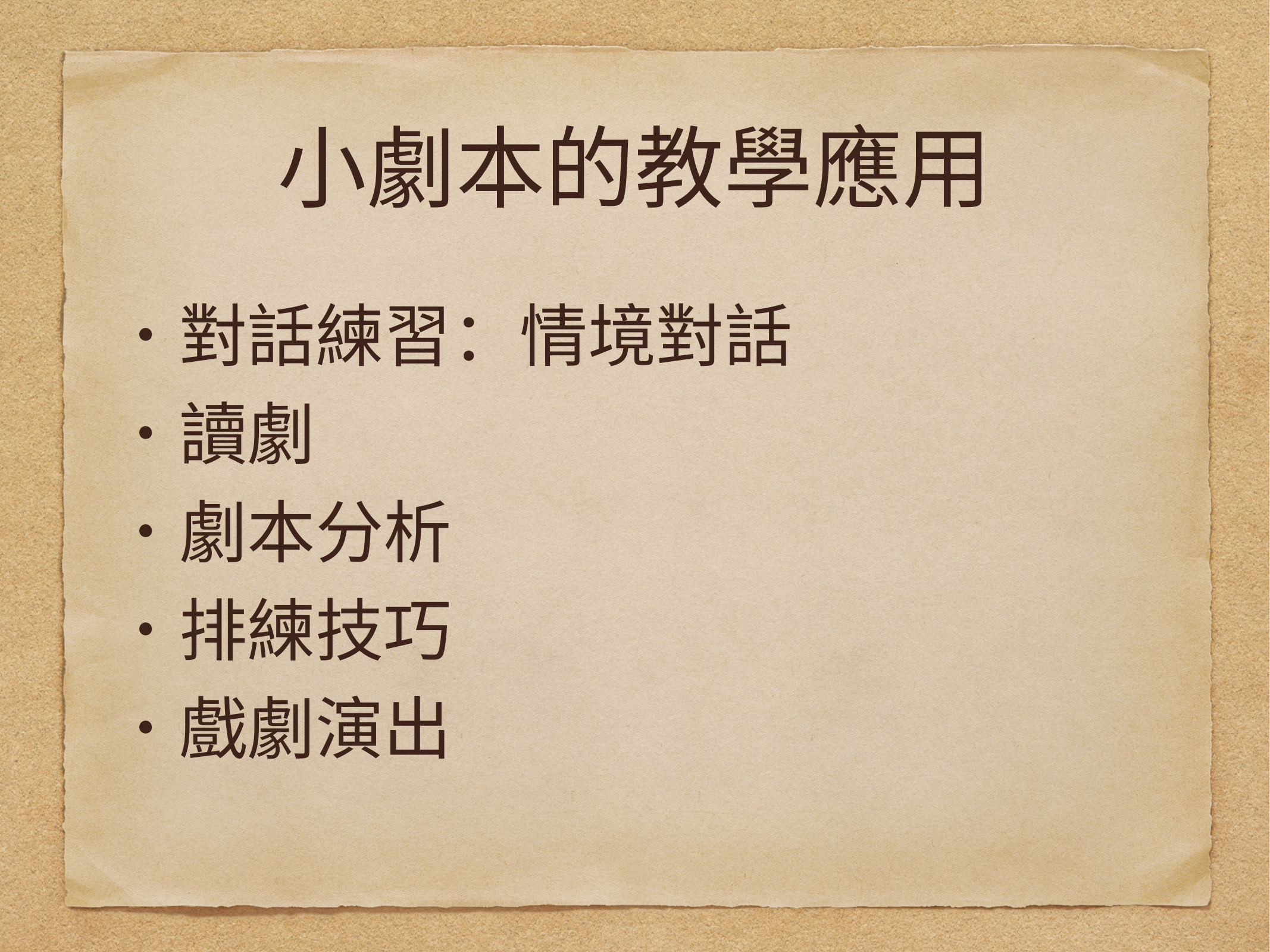

# 小劇本的教學應用
˙對話練習：情境對話
˙讀劇
˙劇本分析
˙排練技巧
˙戲劇演出